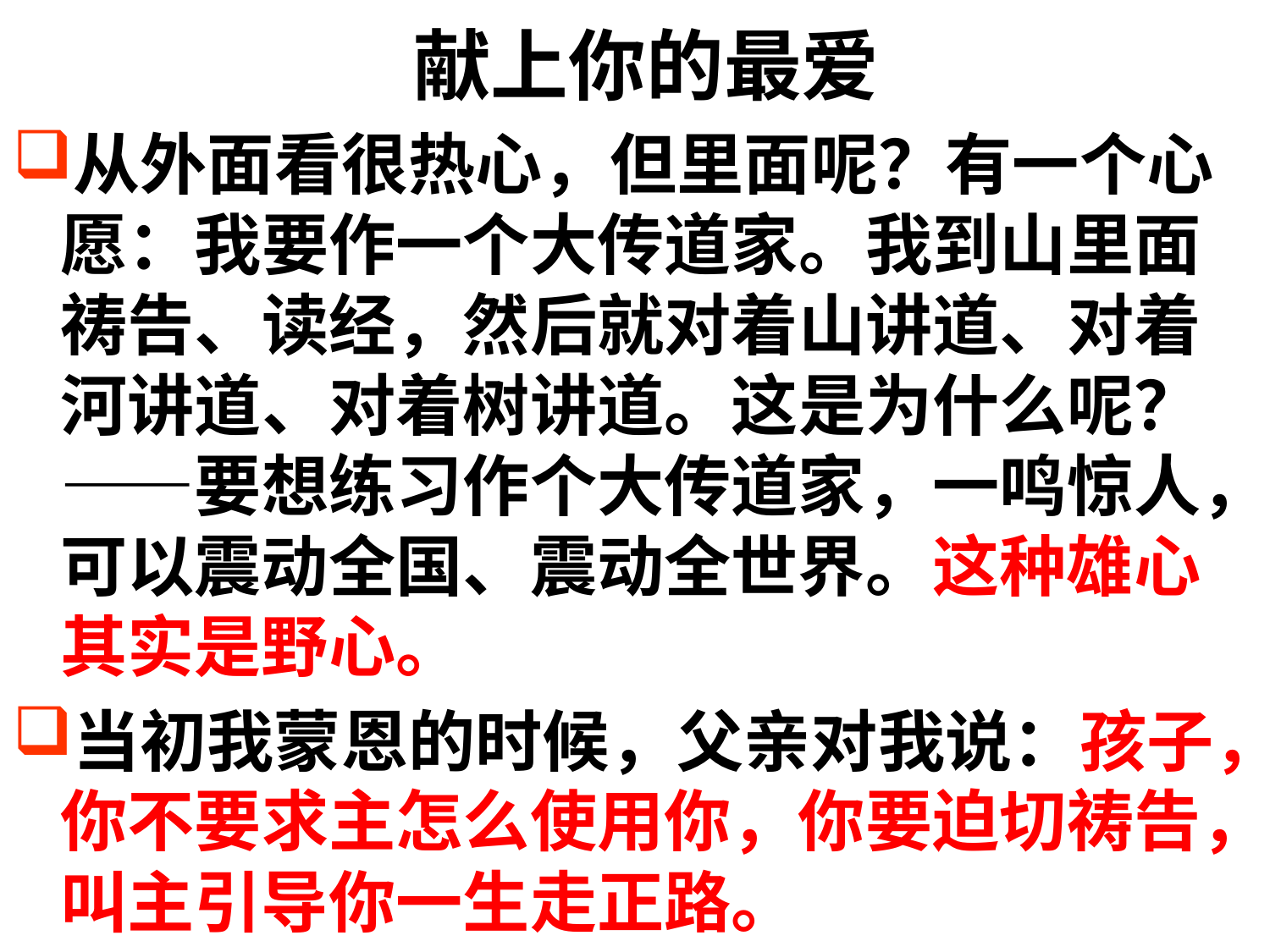

# 献上你的最爱
从外面看很热心，但里面呢？有一个心愿：我要作一个大传道家。我到山里面祷告、读经，然后就对着山讲道、对着河讲道、对着树讲道。这是为什么呢？——要想练习作个大传道家，一鸣惊人，可以震动全国、震动全世界。这种雄心其实是野心。
当初我蒙恩的时候，父亲对我说：孩子，你不要求主怎么使用你，你要迫切祷告，叫主引导你一生走正路。